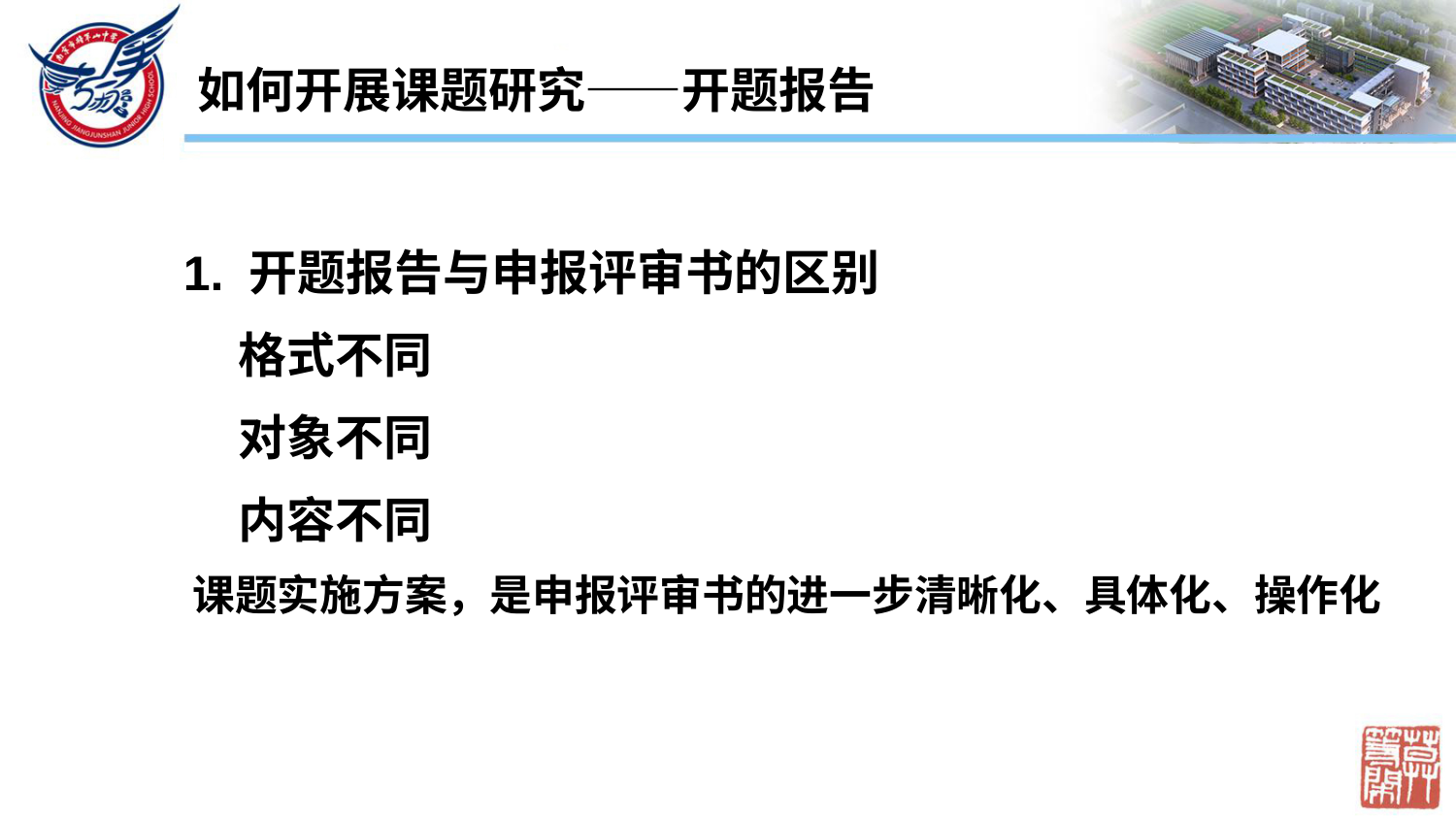

如何开展课题研究——开题报告
1. 开题报告与申报评审书的区别
    格式不同
    对象不同
    内容不同
                  课题实施方案，是申报评审书的进一步清晰化、具体化、操作化